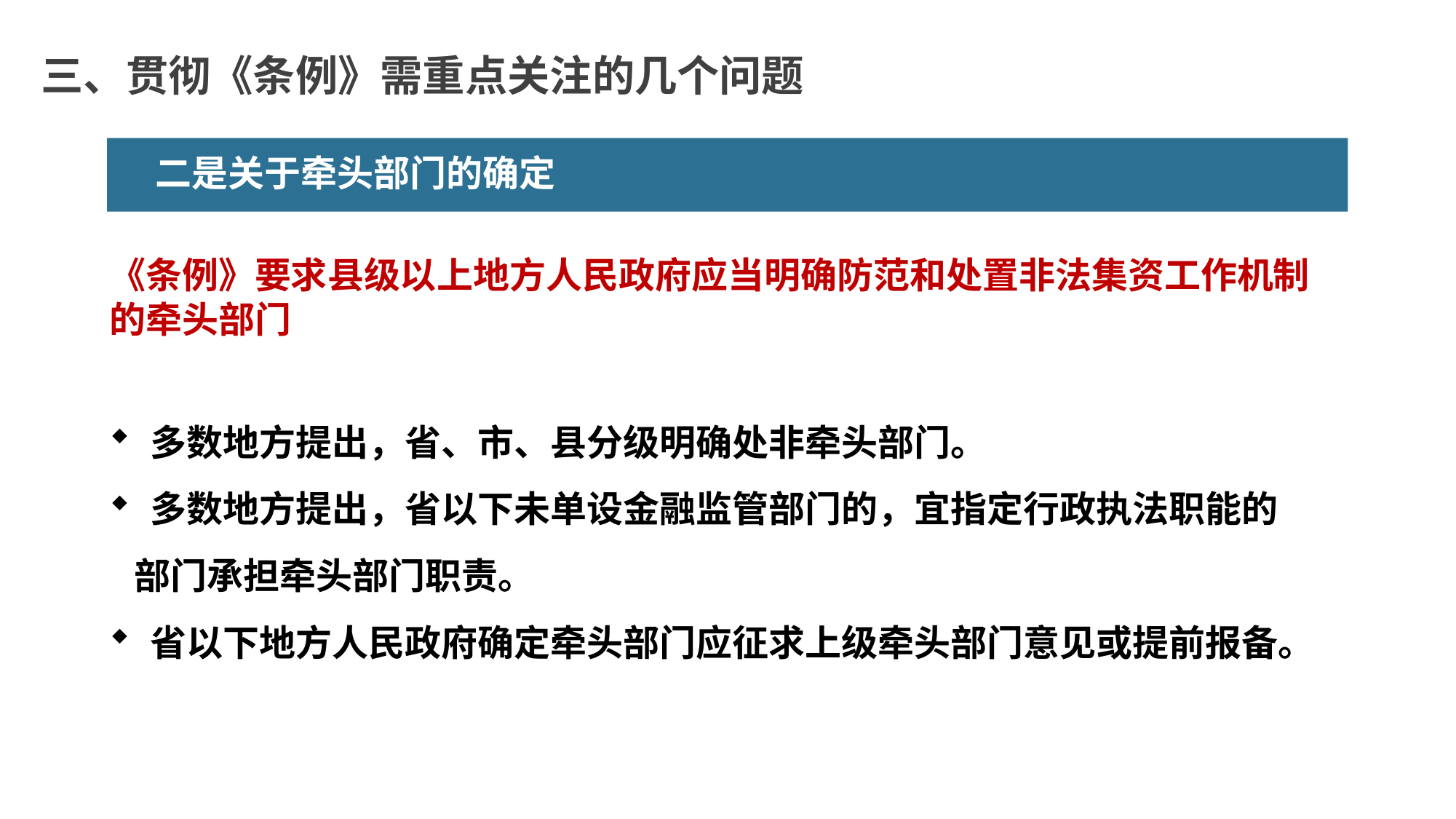

三、贯彻《条例》需重点关注的几个问题
二是关于牵头部门的确定

《条例》要求县级以上地方人民政府应当明确防范和处置非法集资工作机制的牵头部门

多数地方提出，省、市、县分级明确处非牵头部门。
多数地方提出，省以下未单设金融监管部门的，宜指定行政执法职能的
  部门承担牵头部门职责。
省以下地方人民政府确定牵头部门应征求上级牵头部门意见或提前报备。